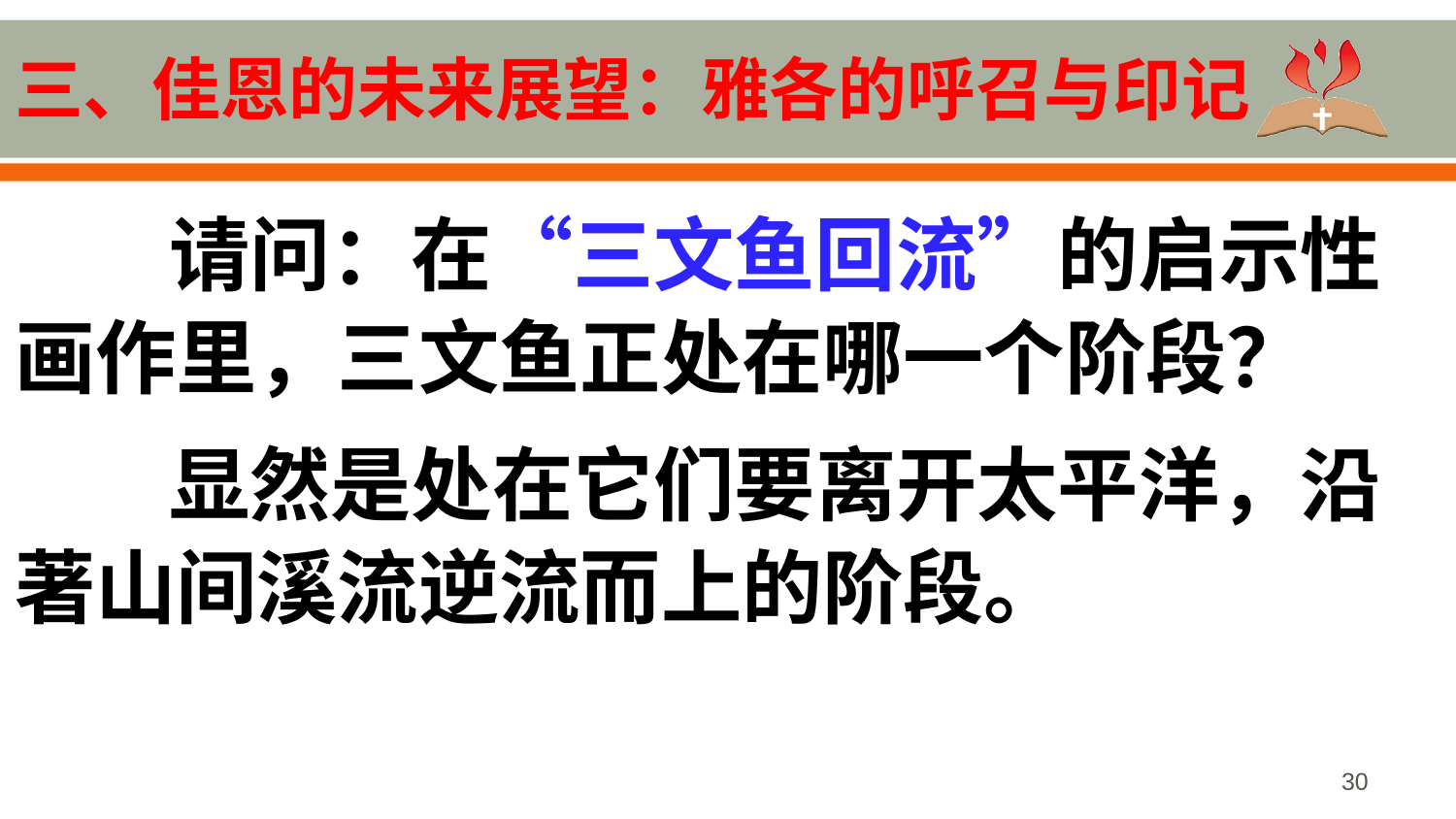

# 三、佳恩的未来展望：雅各的呼召与印记
请问：在“三文鱼回流”的启示性画作里，三文鱼正处在哪一个阶段？
显然是处在它们要离开太平洋，沿著山间溪流逆流而上的阶段。

30